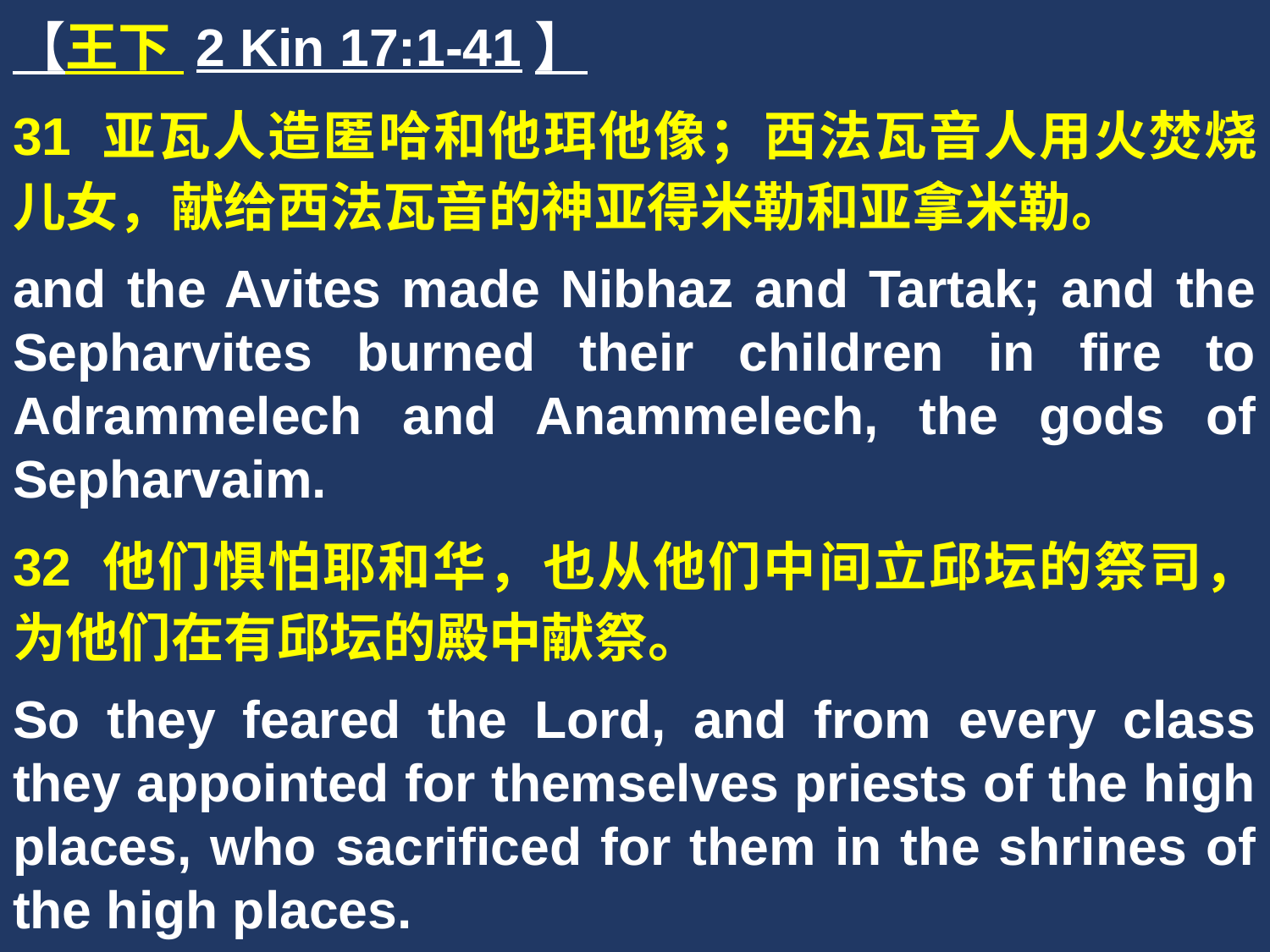

【王下 2 Kin 17:1-41】
31 亚瓦人造匿哈和他珥他像；西法瓦音人用火焚烧儿女，献给西法瓦音的神亚得米勒和亚拿米勒。
and the Avites made Nibhaz and Tartak; and the Sepharvites burned their children in fire to Adrammelech and Anammelech, the gods of Sepharvaim.
32 他们惧怕耶和华，也从他们中间立邱坛的祭司，为他们在有邱坛的殿中献祭。
So they feared the Lord, and from every class they appointed for themselves priests of the high places, who sacrificed for them in the shrines of the high places.